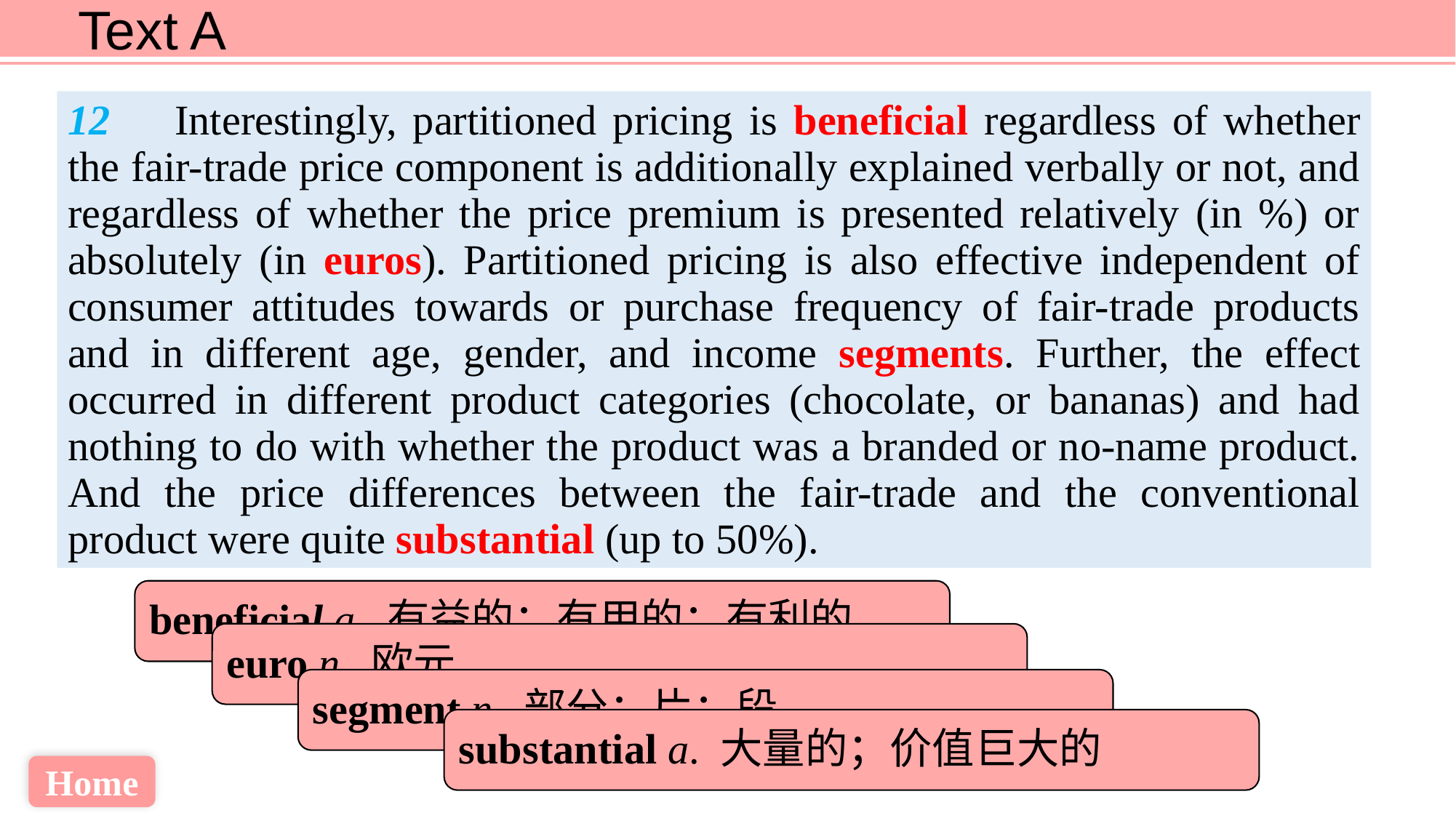

12    Interestingly, partitioned pricing is beneficial regardless of whether the fair-trade price component is additionally explained verbally or not, and regardless of whether the price premium is presented relatively (in %) or absolutely (in euros). Partitioned pricing is also effective independent of consumer attitudes towards or purchase frequency of fair-trade products and in different age, gender, and income segments. Further, the effect occurred in different product categories (chocolate, or bananas) and had nothing to do with whether the product was a branded or no-name product. And the price differences between the fair-trade and the conventional product were quite substantial (up to 50%).

beneficial a. 有益的；有用的；有利的
euro n. 欧元
segment n. 部分；片；段
substantial a. 大量的；价值巨大的